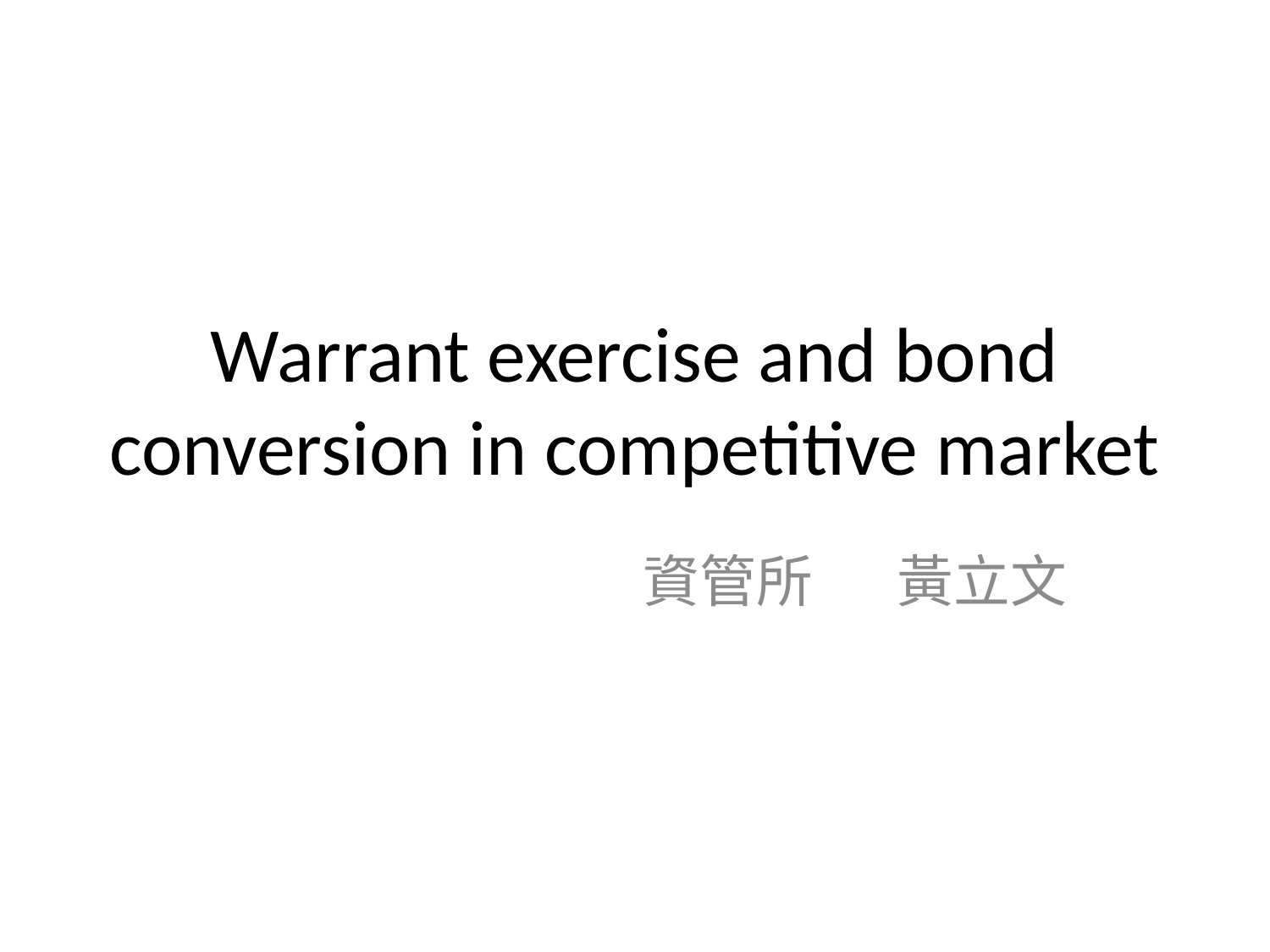

# Warrant exercise and bond conversion in competitive market
資管所	黃立文